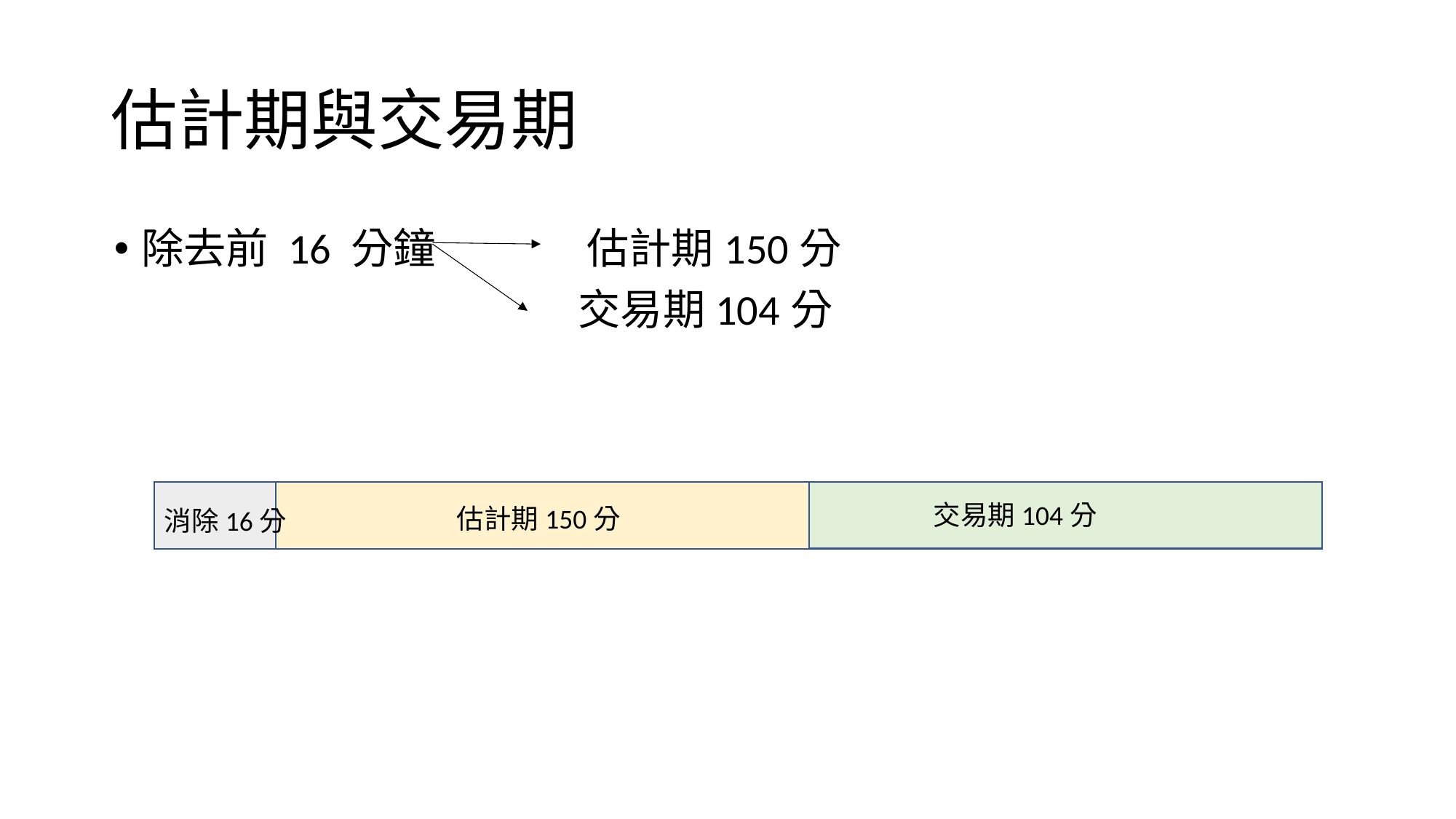

# 估計期與交易期
除去前 16 分鐘                估計期150分
                                                交易期104分

交易期104分
估計期150分
消除16分